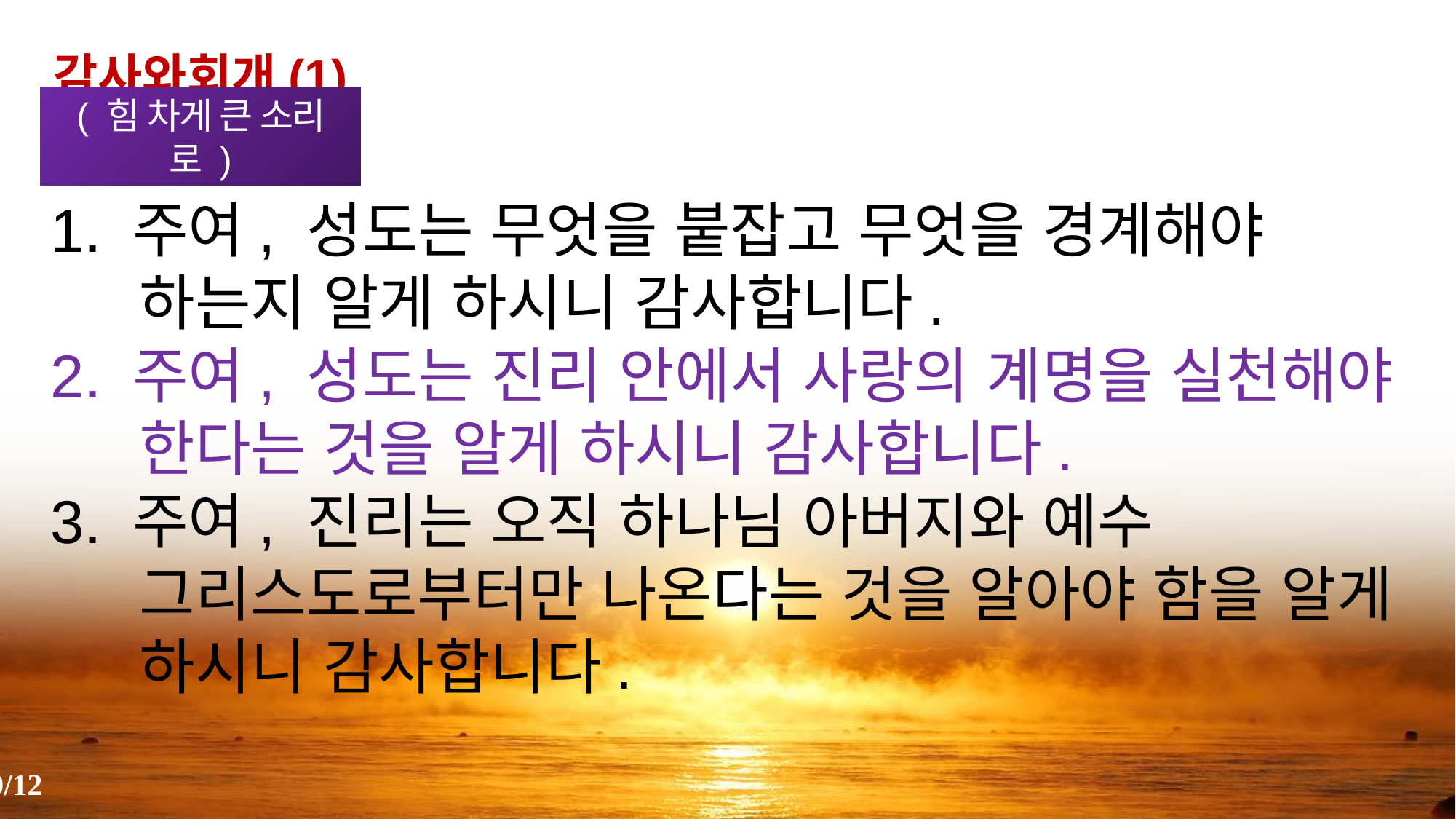

감사와회개(1)

( 힘 차게 큰 소리로 )
1. 주여, 성도는 무엇을 붙잡고 무엇을 경계해야 하는지 알게 하시니 감사합니다.
2. 주여, 성도는 진리 안에서 사랑의 계명을 실천해야 한다는 것을 알게 하시니 감사합니다.
3. 주여, 진리는 오직 하나님 아버지와 예수 그리스도로부터만 나온다는 것을 알아야 함을 알게 하시니 감사합니다.